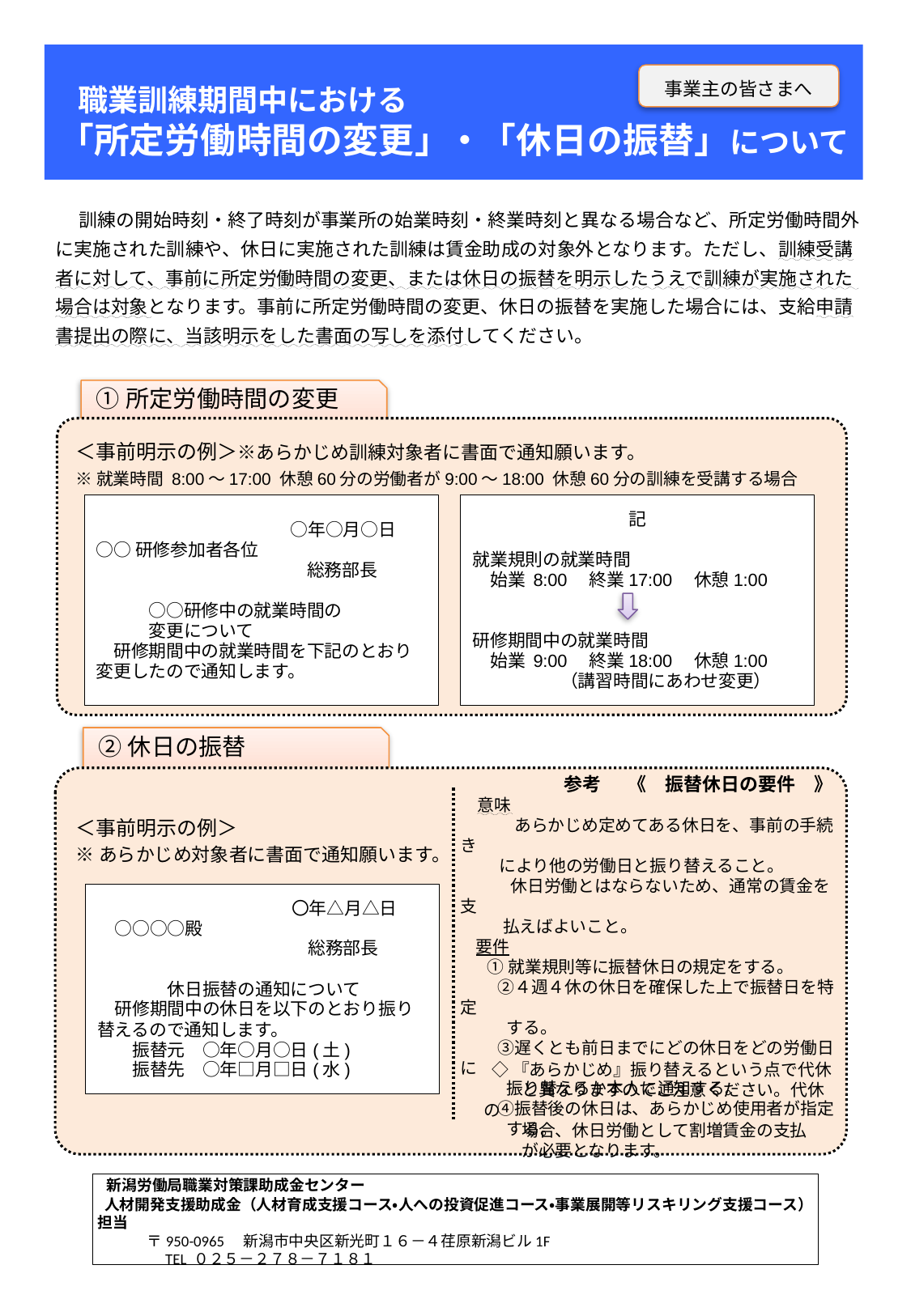

職業訓練期間中における
「所定労働時間の変更」・「休日の振替」について
事業主の皆さまへ
　訓練の開始時刻・終了時刻が事業所の始業時刻・終業時刻と異なる場合など、所定労働時間外に実施された訓練や、休日に実施された訓練は賃金助成の対象外となります。ただし、訓練受講者に対して、事前に所定労働時間の変更、または休日の振替を明示したうえで訓練が実施された場合は対象となります。事前に所定労働時間の変更、休日の振替を実施した場合には、支給申請書提出の際に、当該明示をした書面の写しを添付してください。
  ①所定労働時間の変更
＜事前明示の例＞※あらかじめ訓練対象者に書面で通知願います。
※就業時間 8:00～17:00 休憩60分の労働者が9:00～18:00 休憩60分の訓練を受講する場合

　　　　　　　　　　　○年○月○日
○○研修参加者各位
　　　　　　　　　　　　総務部長

　　　○○研修中の就業時間の
　　　変更について
　研修期間中の就業時間を下記のとおり変更したので通知します。
記

就業規則の就業時間
　始業 8:00　終業17:00　休憩1:00

研修期間中の就業時間
　始業 9:00　終業18:00　休憩1:00
　　　　　（講習時間にあわせ変更）

  ②休日の振替

＜事前明示の例＞
※あらかじめ対象者に書面で通知願います。

    　　　　　参考　  《　振替休日の要件　》
　意味
             あらかじめ定めてある休日を、事前の手続き
         により他の労働日と振り替えること。
            休日労働とはならないため、通常の賃金を支
          払えばよいこと。
   要件
       ①就業規則等に振替休日の規定をする。
　　 ②４週４休の休日を確保した上で振替日を特定
           する。
　　 ③遅くとも前日までにどの休日をどの労働日に
           振り替えるか本人に通知する。
　　 ④振替後の休日は、あらかじめ使用者が指定
           する。

　　　　　　　　　　　〇年△月△日
　○○○○殿
　　　　　　　　　　　　総務部長

　　　　休日振替の通知について
　研修期間中の休日を以下のとおり振り替えるので通知します。
　　振替元　○年○月○日(土)
　　振替先　○年□月□日(水)
  ◇『あらかじめ』振り替えるという点で代休
　　 と異なりますのでご注意ください。代休の
　　 場合、休日労働として割増賃金の支払
　　 が必要となります。
 新潟労働局職業対策課助成金センター
 人材開発支援助成金（人材育成支援コース・人への投資促進コース・事業展開等リスキリング支援コース） 担当
　          〒950-0965　新潟市中央区新光町１６－４荏原新潟ビル1F
　　　　 TEL ０２５－２７８－７１８１